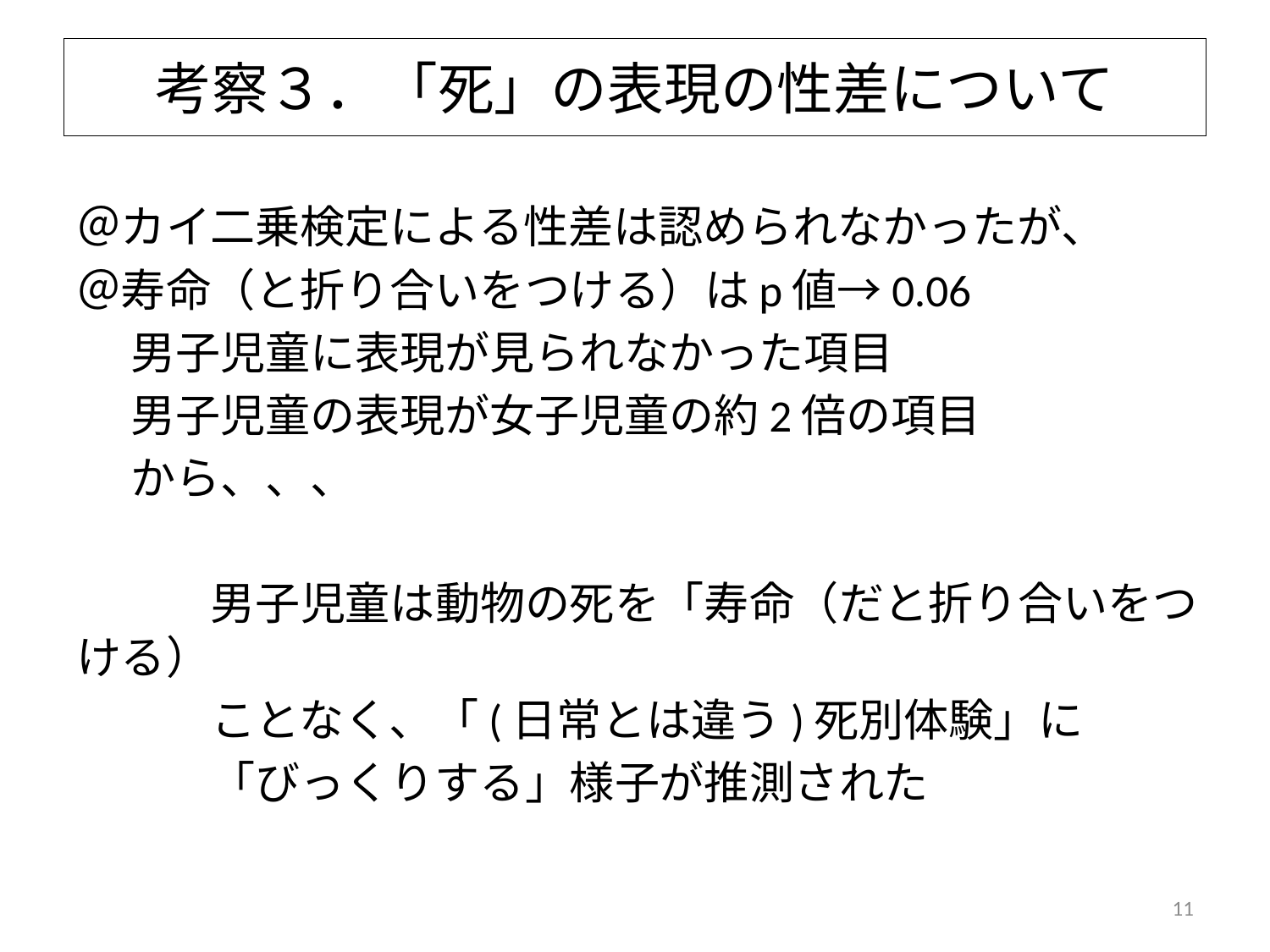

# 考察３．「死」の表現の性差について
＠カイ二乗検定による性差は認められなかったが、
＠寿命（と折り合いをつける）はp値→0.06
　 男子児童に表現が見られなかった項目
　 男子児童の表現が女子児童の約2倍の項目
　 から、、、

　　　男子児童は動物の死を「寿命（だと折り合いをつける）
　　　ことなく、「(日常とは違う)死別体験」に
　　　「びっくりする」様子が推測された

11